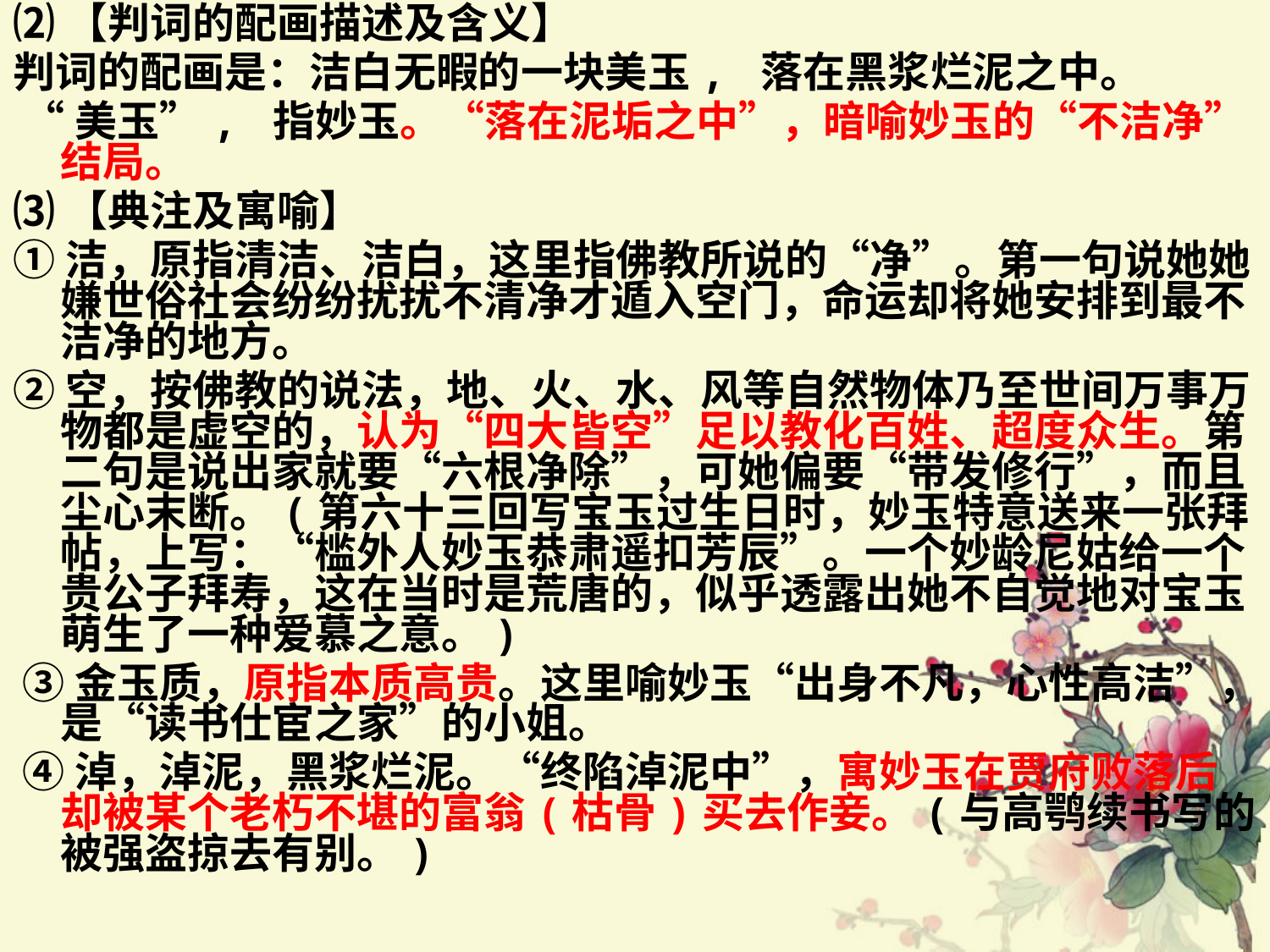

⑵【判词的配画描述及含义】
判词的配画是：洁白无暇的一块美玉, 落在黑浆烂泥之中。
 “美玉”, 指妙玉。“落在泥垢之中”，暗喻妙玉的“不洁净”结局。
⑶【典注及寓喻】
①洁，原指清洁、洁白，这里指佛教所说的“净”。第一句说她她嫌世俗社会纷纷扰扰不清净才遁入空门，命运却将她安排到最不洁净的地方。
②空，按佛教的说法，地、火、水、风等自然物体乃至世间万事万物都是虚空的，认为“四大皆空”足以教化百姓、超度众生。第二句是说出家就要“六根净除”，可她偏要“带发修行”，而且尘心末断。(第六十三回写宝玉过生日时，妙玉特意送来一张拜帖，上写：“槛外人妙玉恭肃遥扣芳辰”。一个妙龄尼姑给一个贵公子拜寿，这在当时是荒唐的，似乎透露出她不自觉地对宝玉萌生了一种爱慕之意。)
 ③金玉质，原指本质高贵。这里喻妙玉“出身不凡，心性高洁”，是“读书仕宦之家”的小姐。
 ④淖，淖泥，黑浆烂泥。“终陷淖泥中”，寓妙玉在贾府败落后却被某个老朽不堪的富翁(枯骨)买去作妾。(与高鹗续书写的被强盗掠去有别。)